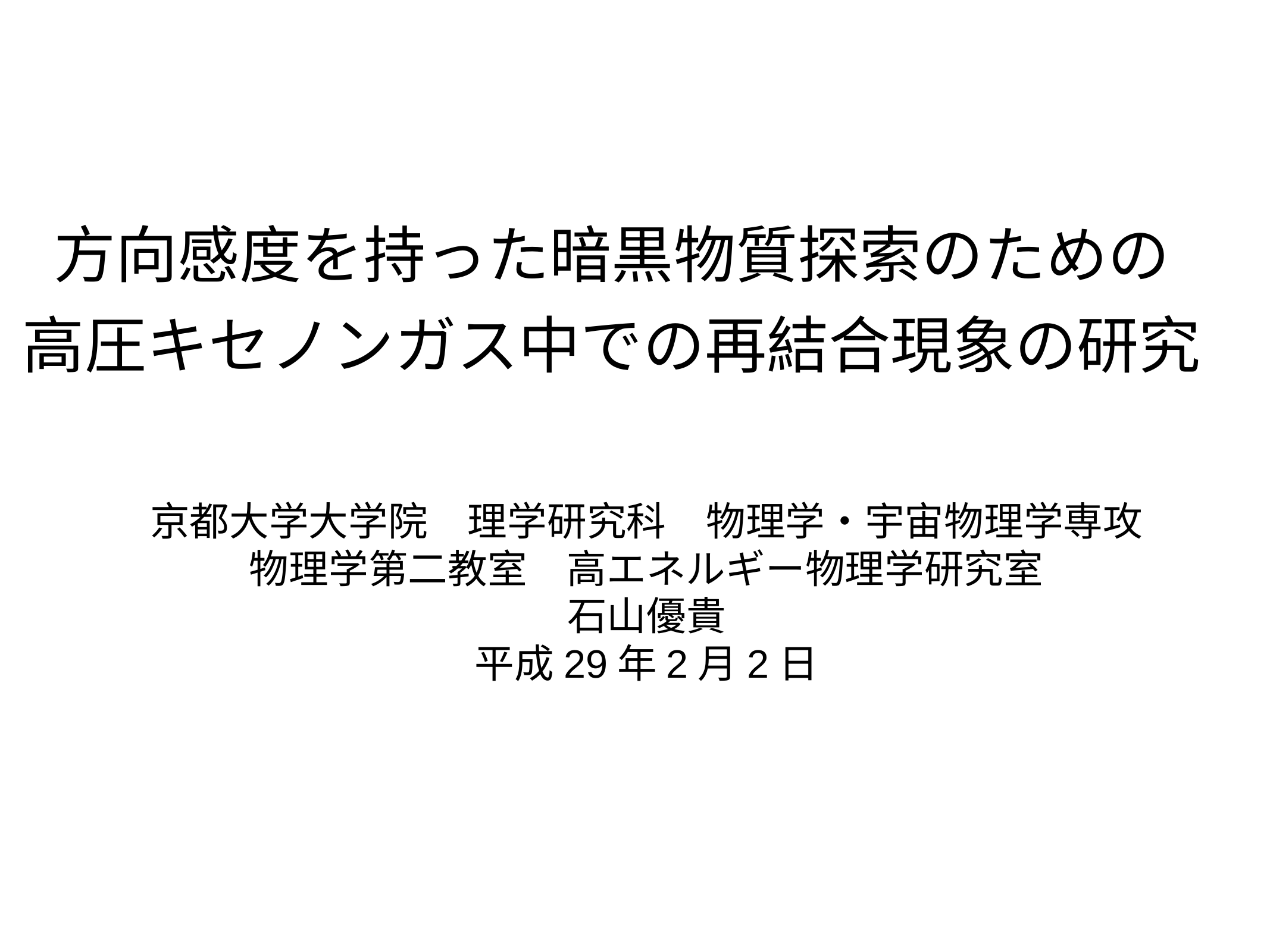

# 方向感度を持った暗黒物質探索のための
高圧キセノンガス中での再結合現象の研究
京都大学大学院　理学研究科　物理学・宇宙物理学専攻
物理学第二教室　高エネルギー物理学研究室
石山優貴
平成29年2月2日